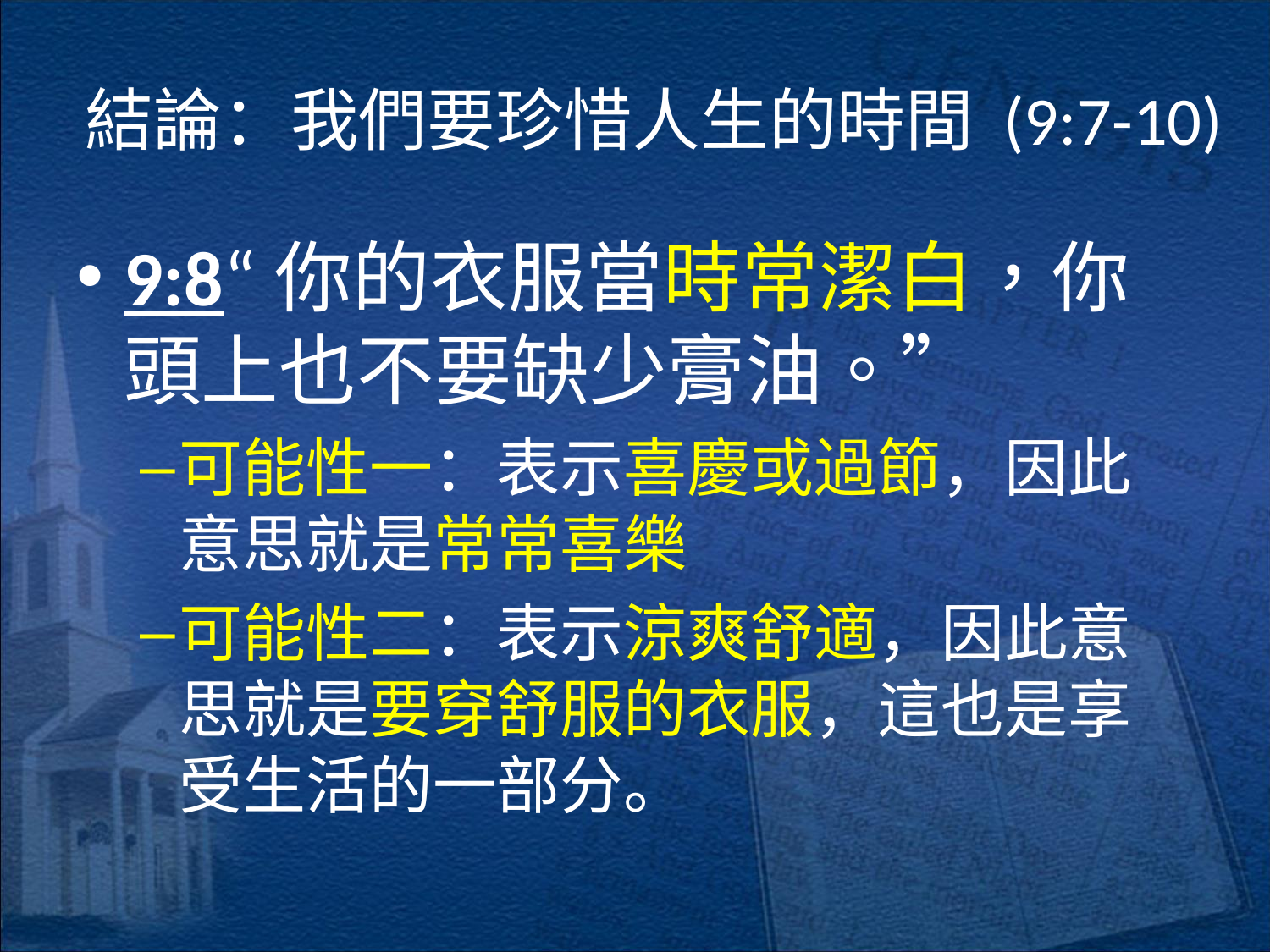

# 結論：我們要珍惜人生的時間 (9:7-10)
9:8“你的衣服當時常潔白，你頭上也不要缺少膏油。”
可能性一：表示喜慶或過節，因此意思就是常常喜樂
可能性二：表示涼爽舒適，因此意思就是要穿舒服的衣服，這也是享受生活的一部分。